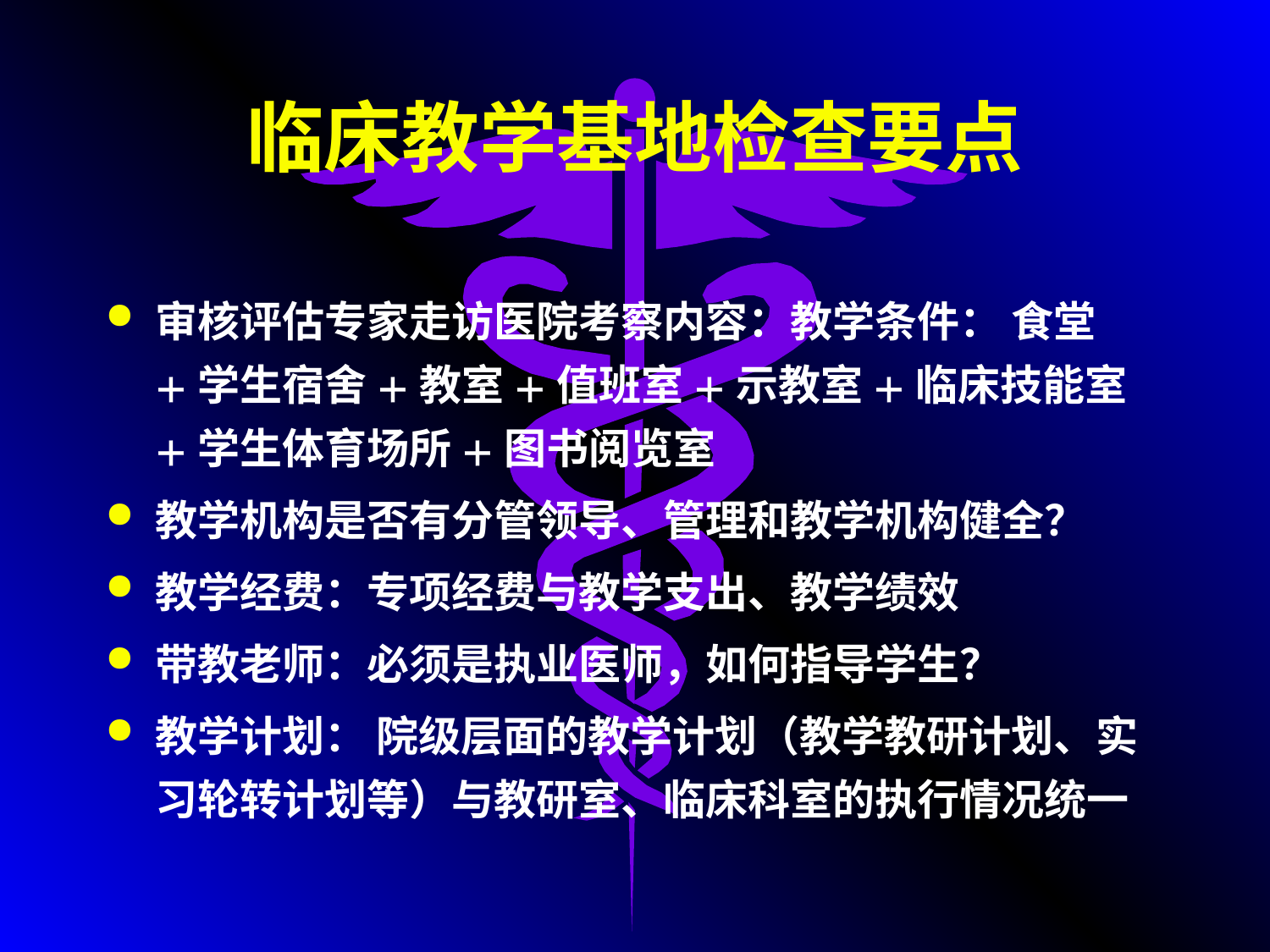

# 临床教学基地检查要点
审核评估专家走访医院考察内容：教学条件： 食堂+学生宿舍+教室+值班室+示教室+临床技能室+学生体育场所+图书阅览室
教学机构是否有分管领导、管理和教学机构健全？
教学经费：专项经费与教学支出、教学绩效
带教老师：必须是执业医师，如何指导学生？
教学计划： 院级层面的教学计划（教学教研计划、实习轮转计划等）与教研室、临床科室的执行情况统一